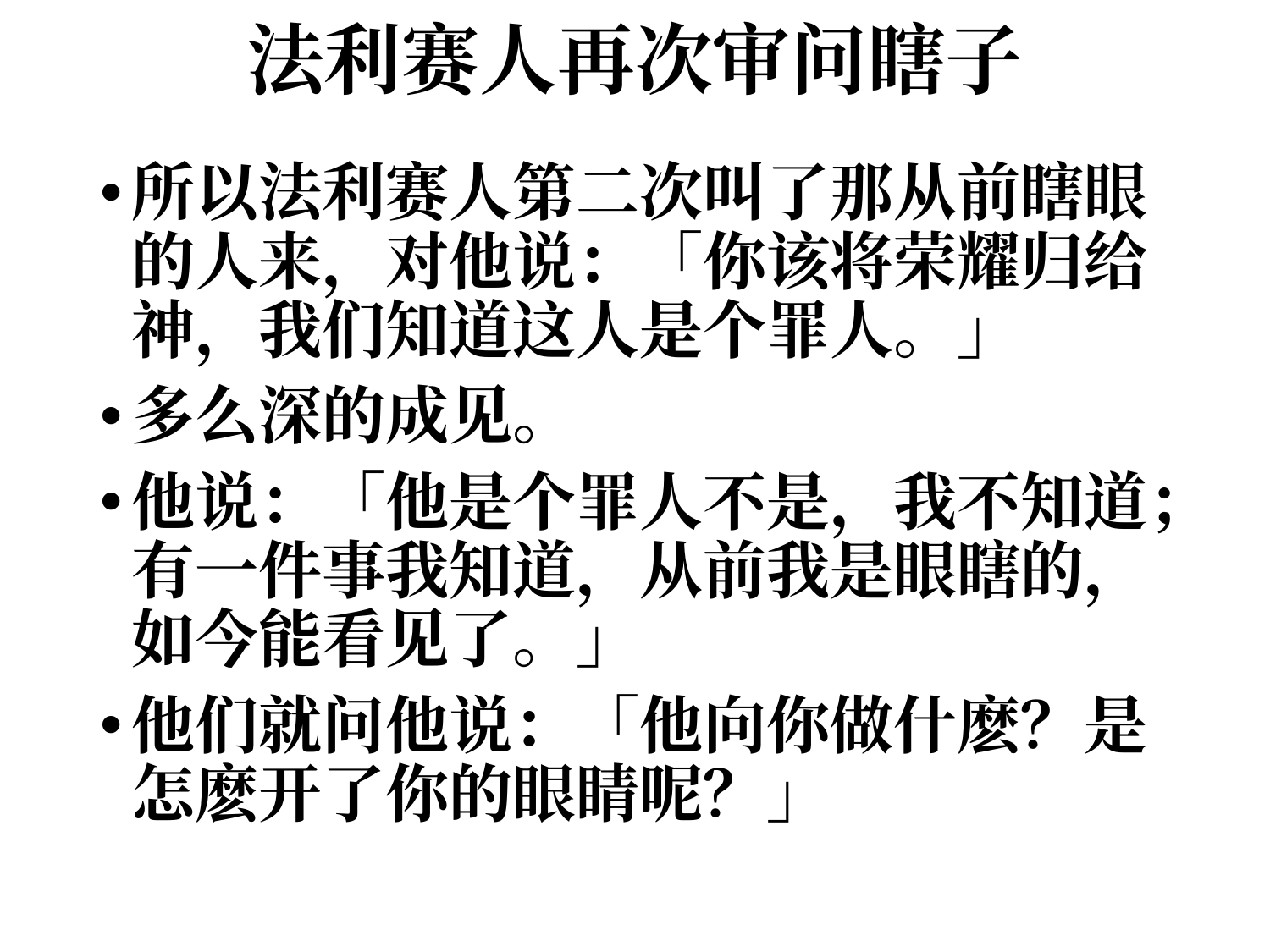

# 法利赛人再次审问瞎子
所以法利赛人第二次叫了那从前瞎眼的人来，对他说：「你该将荣耀归给神，我们知道这人是个罪人。」
多么深的成见。
他说：「他是个罪人不是，我不知道；有一件事我知道，从前我是眼瞎的，如今能看见了。」
他们就问他说：「他向你做什麽？是怎麽开了你的眼睛呢？」